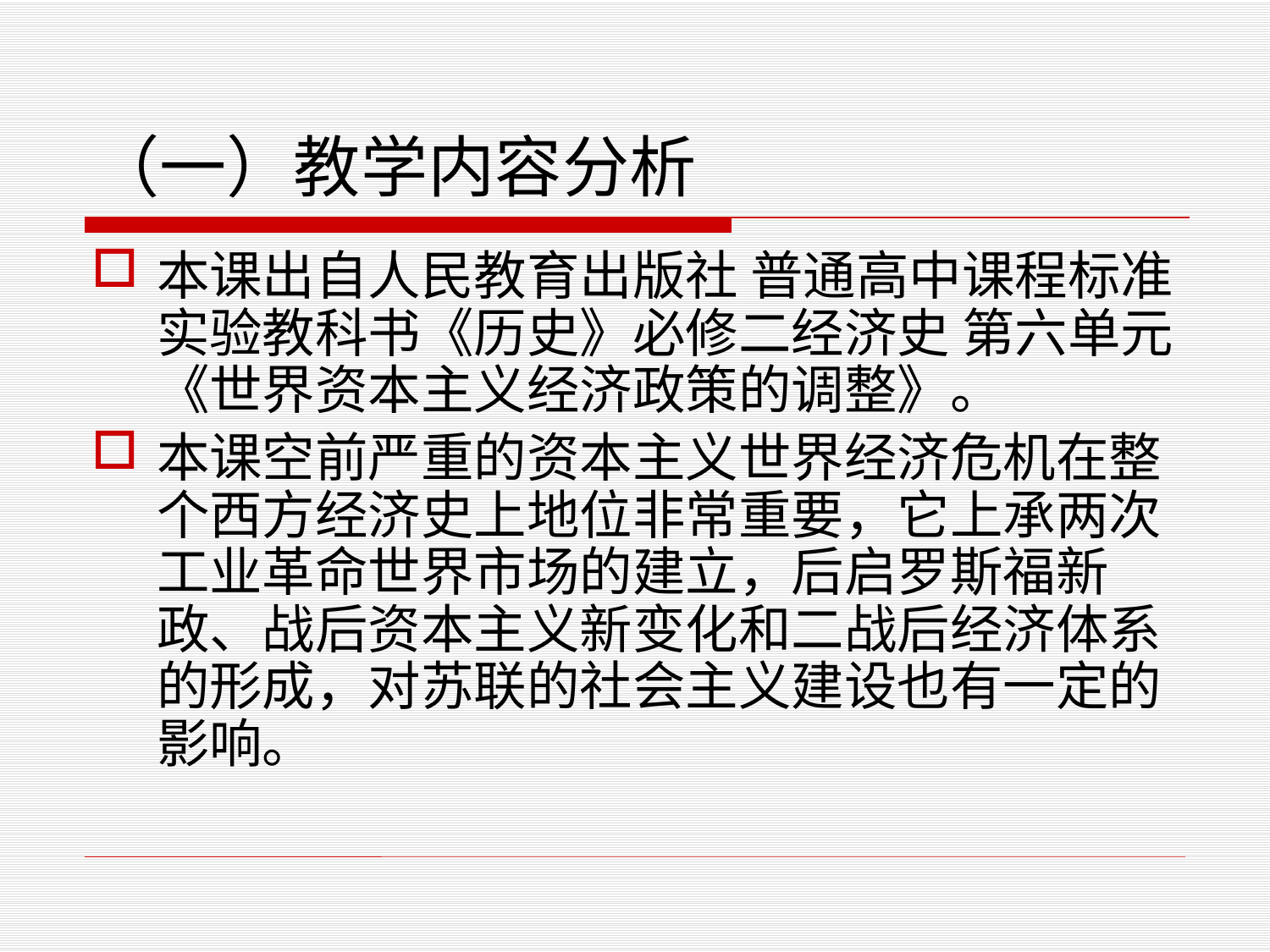

# （一）教学内容分析
本课出自人民教育出版社 普通高中课程标准实验教科书《历史》必修二经济史 第六单元 《世界资本主义经济政策的调整》。
本课空前严重的资本主义世界经济危机在整个西方经济史上地位非常重要，它上承两次工业革命世界市场的建立，后启罗斯福新政、战后资本主义新变化和二战后经济体系的形成，对苏联的社会主义建设也有一定的影响。